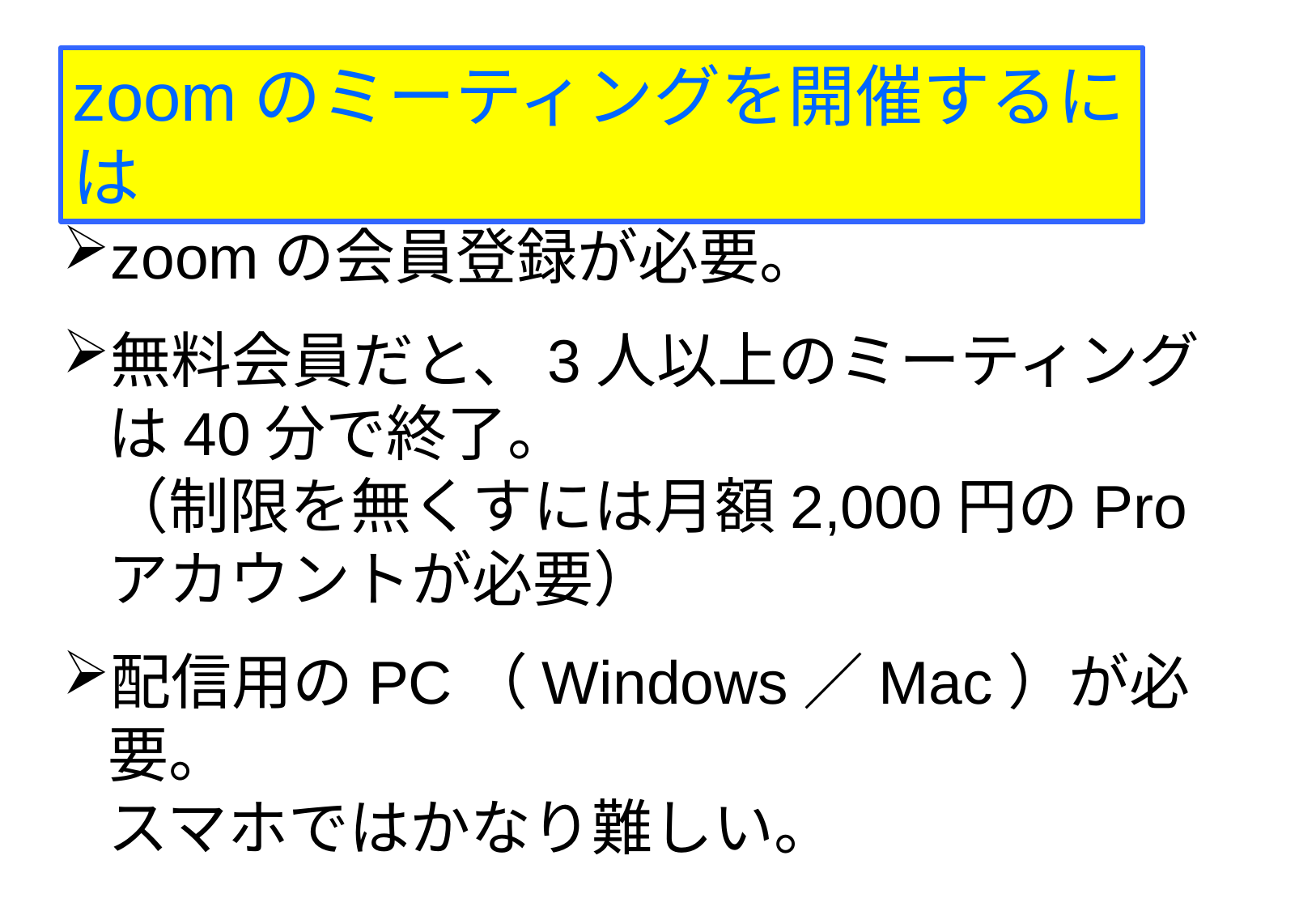

zoomのミーティングを開催するには
zoomの会員登録が必要。
無料会員だと、3人以上のミーティングは40分で終了。
（制限を無くすには月額2,000円のProアカウントが必要）
配信用のPC（Windows／Mac）が必要。
スマホではかなり難しい。